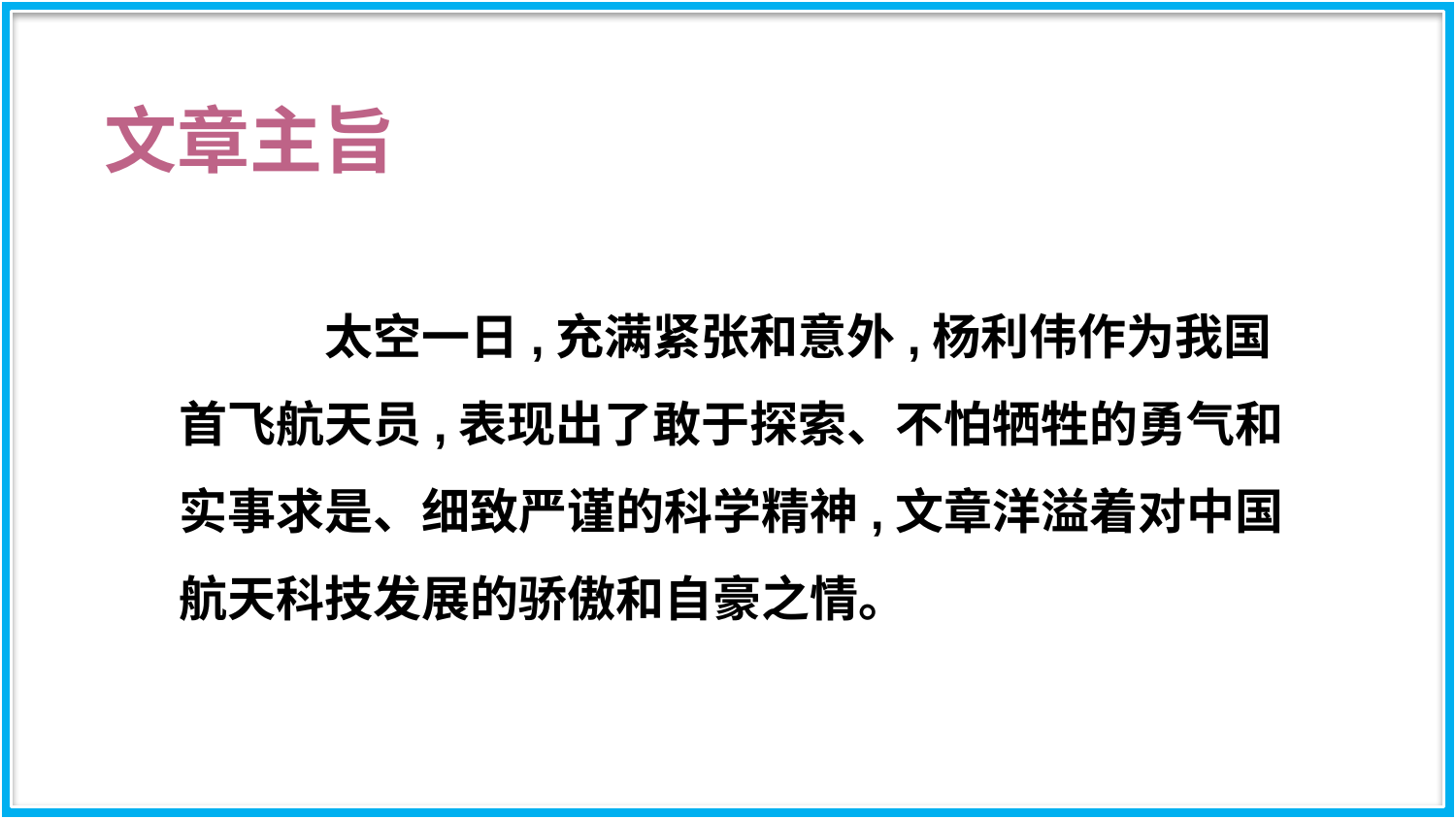

文章主旨
	太空一日,充满紧张和意外,杨利伟作为我国首飞航天员,表现出了敢于探索、不怕牺牲的勇气和实事求是、细致严谨的科学精神,文章洋溢着对中国航天科技发展的骄傲和自豪之情。